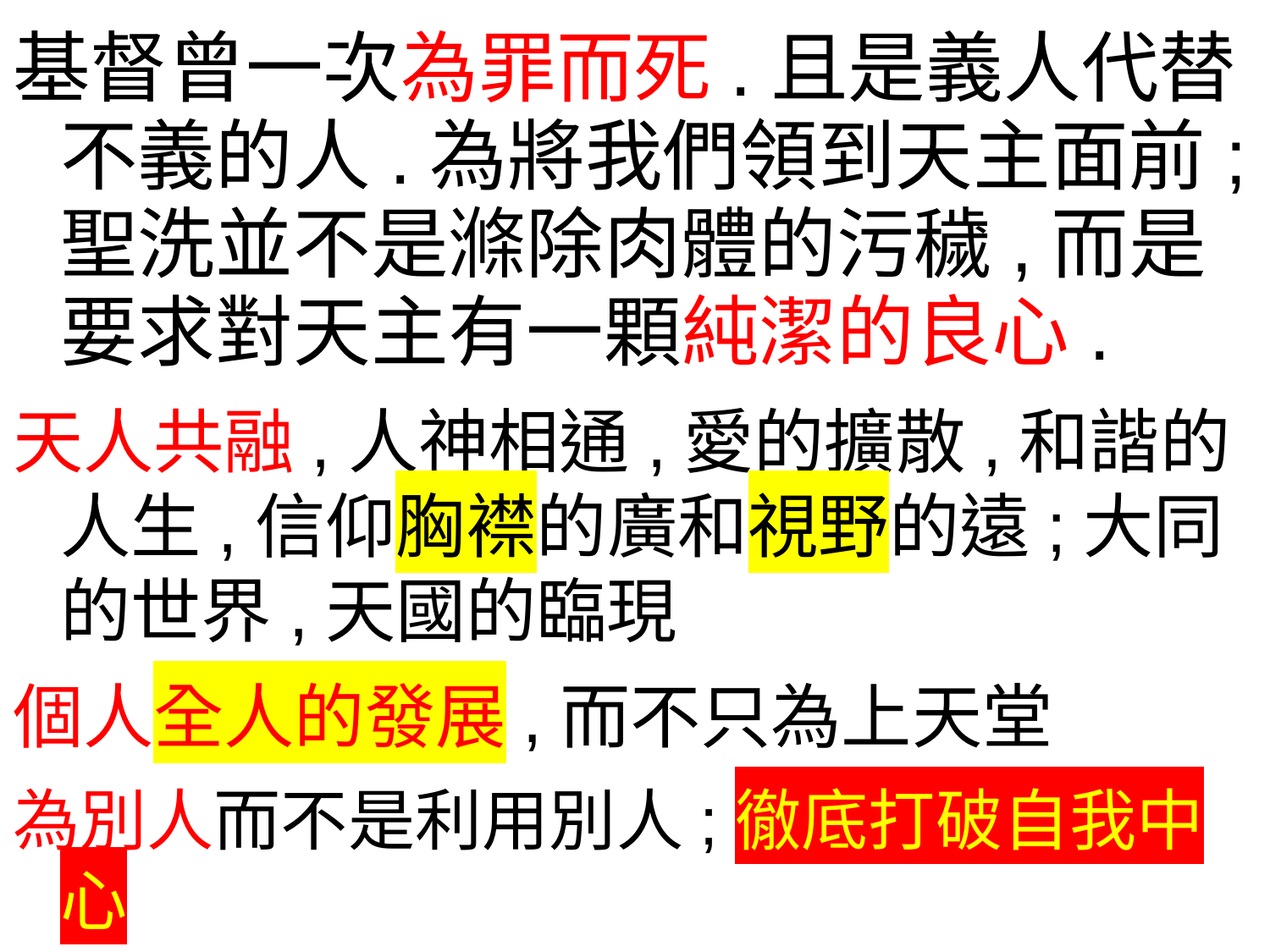

基督曾一次為罪而死.且是義人代替不義的人.為將我們領到天主面前; 聖洗並不是滌除肉體的污穢,而是要求對天主有一顆純潔的良心.
天人共融,人神相通,愛的擴散,和諧的人生,信仰胸襟的廣和視野的遠;大同的世界,天國的臨現
個人全人的發展,而不只為上天堂
為別人而不是利用別人;徹底打破自我中心